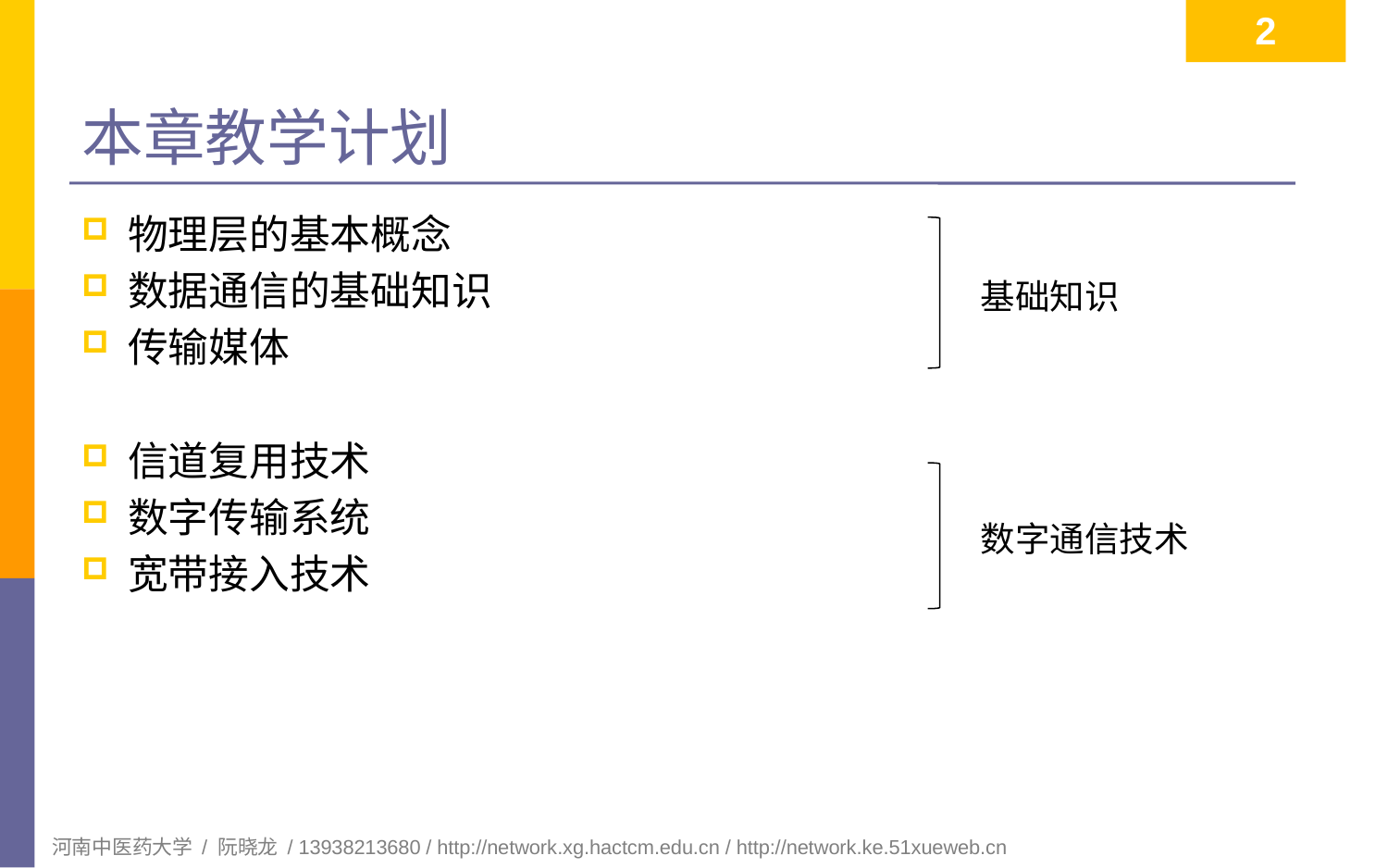

2
# 本章教学计划
物理层的基本概念
数据通信的基础知识
传输媒体

信道复用技术
数字传输系统
宽带接入技术

基础知识

数字通信技术